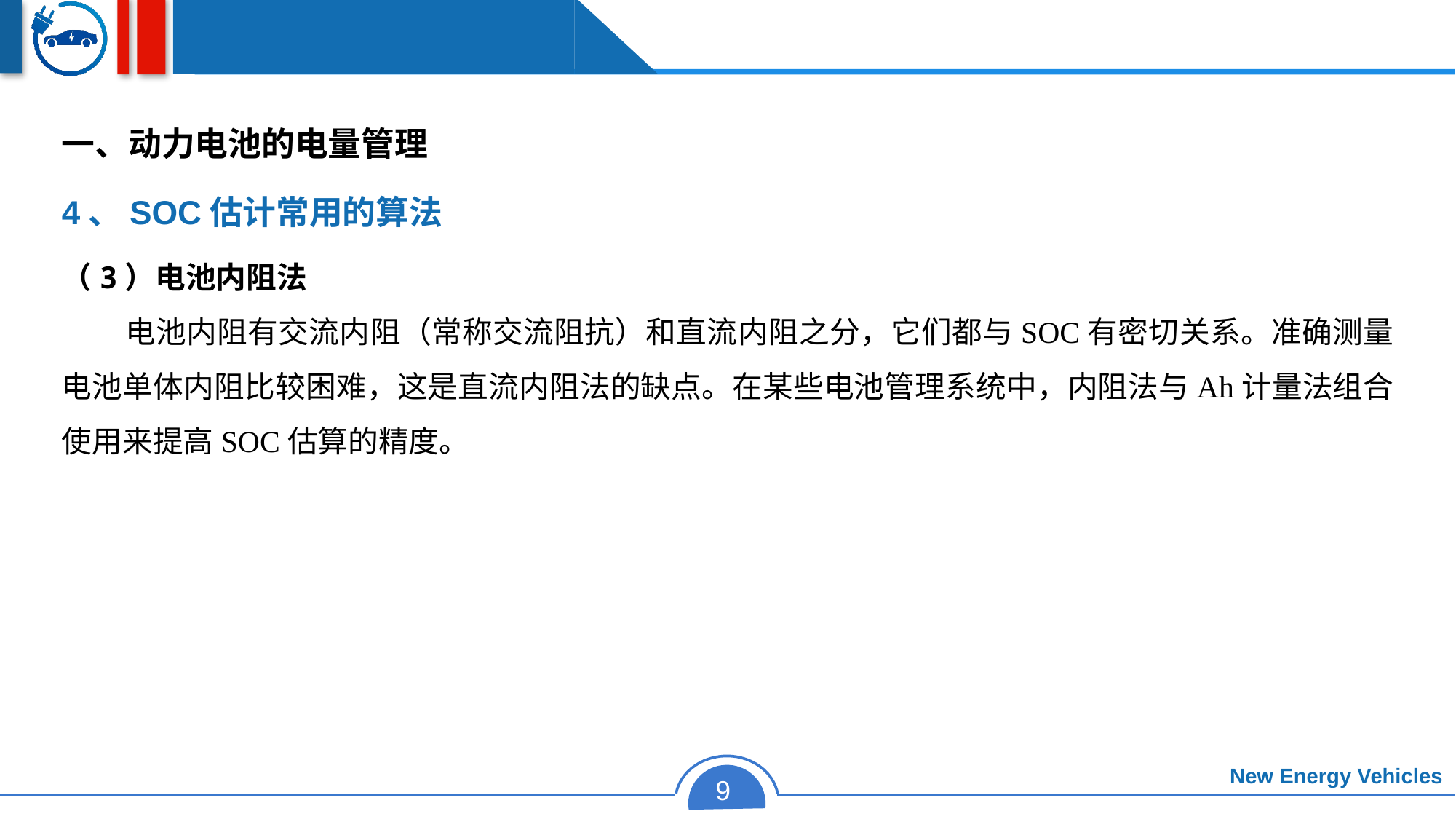

一、动力电池的电量管理
4、SOC估计常用的算法
（3）电池内阻法
        电池内阻有交流内阻（常称交流阻抗）和直流内阻之分，它们都与SOC有密切关系。准确测量电池单体内阻比较困难，这是直流内阻法的缺点。在某些电池管理系统中，内阻法与Ah计量法组合使用来提高SOC估算的精度。